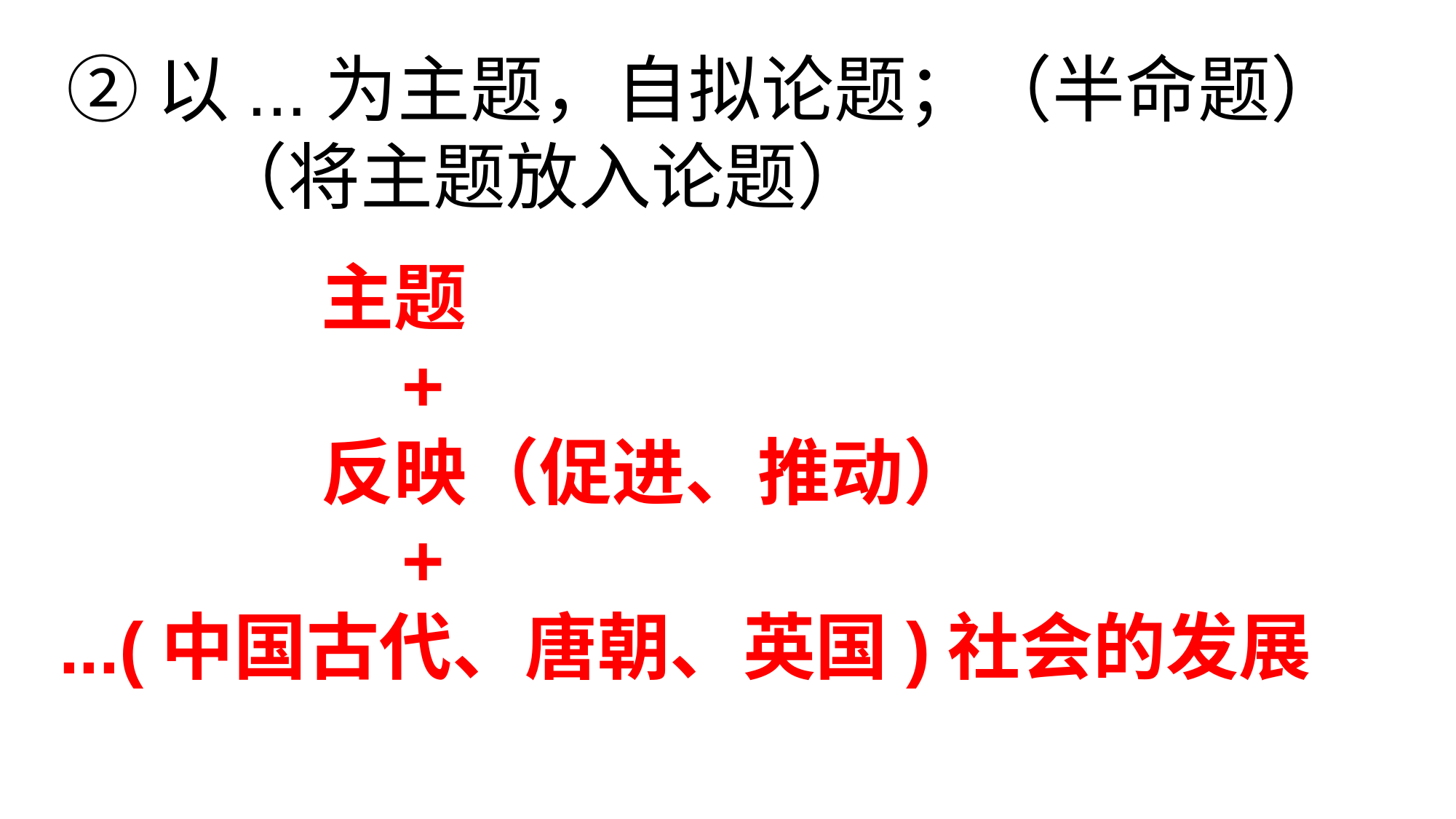

②以...为主题，自拟论题；（半命题）
         （将主题放入论题）
                主题
                  +
                反映（促进、推动）
                  +
 ...(中国古代、唐朝、英国)社会的发展